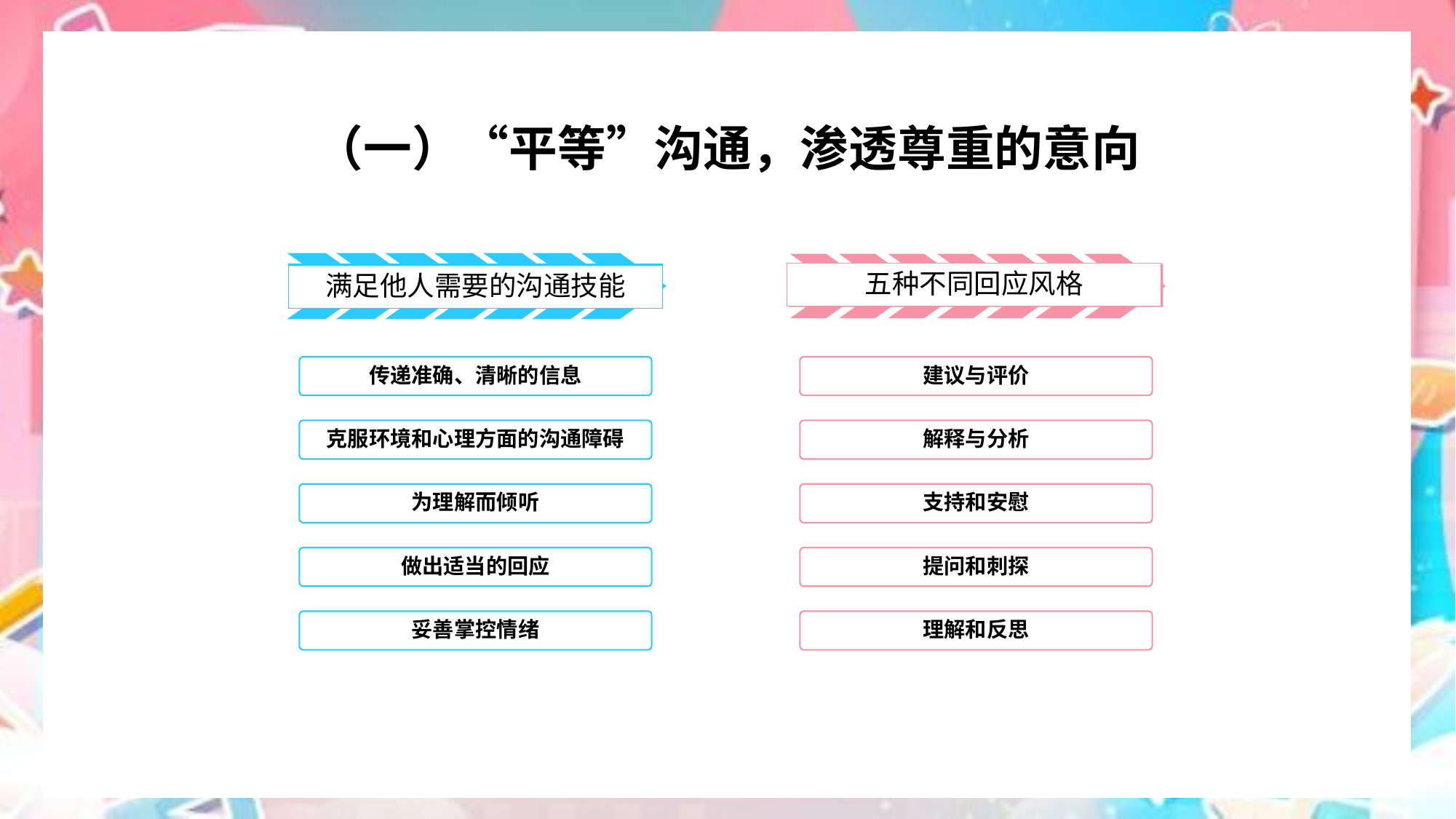

（一）“平等”沟通，渗透尊重的意向

满足他人需要的沟通技能

传递准确、清晰的信息

克服环境和心理方面的沟通障碍

为理解而倾听

做出适当的回应

妥善掌控情绪

五种不同回应风格

建议与评价

解释与分析

支持和安慰

提问和刺探

理解和反思